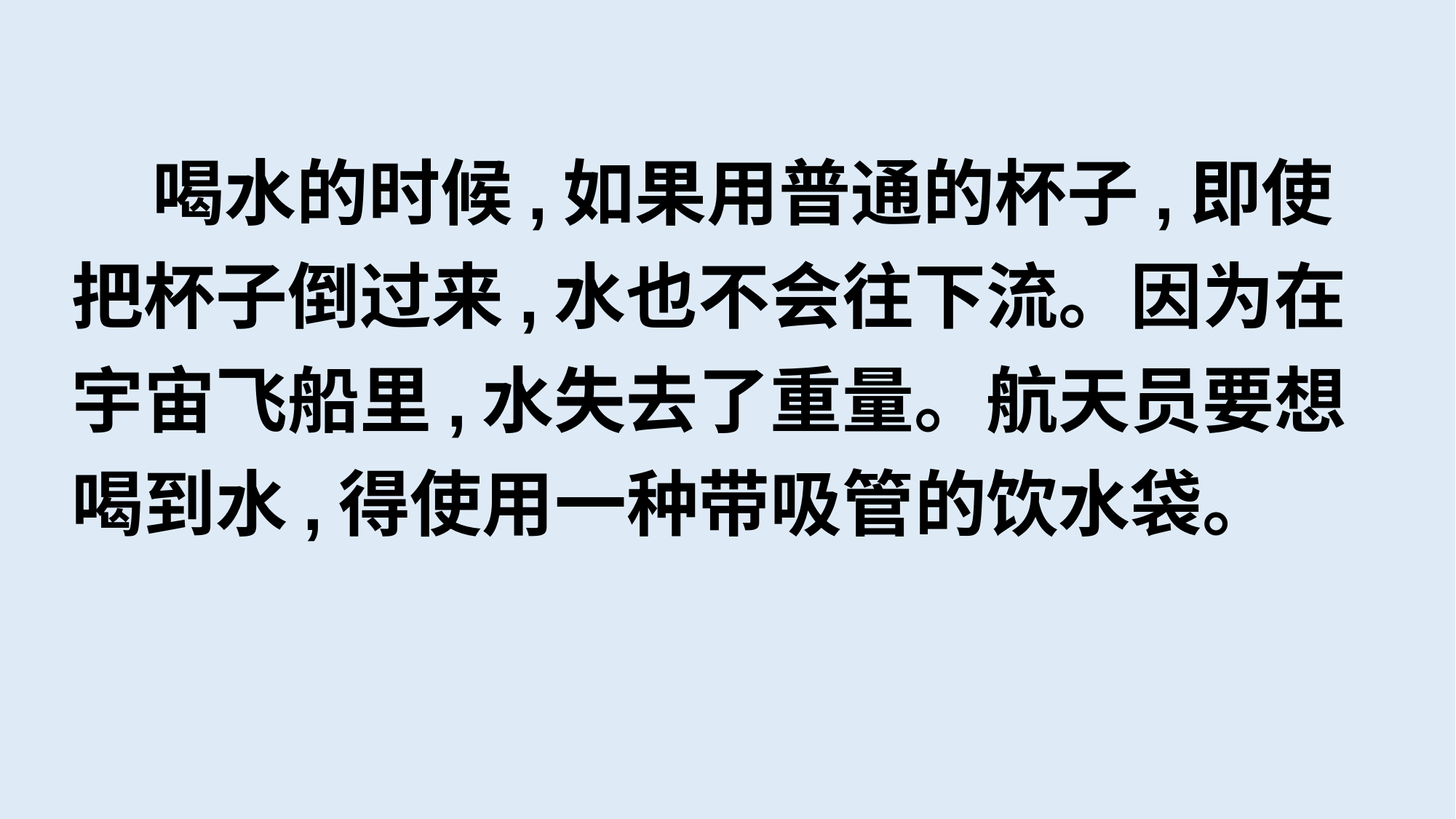

# 喝水的时候,如果用普通的杯子,即使把杯子倒过来,水也不会往下流。因为在宇宙飞船里,水失去了重量。航天员要想喝到水,得使用一种带吸管的饮水袋。